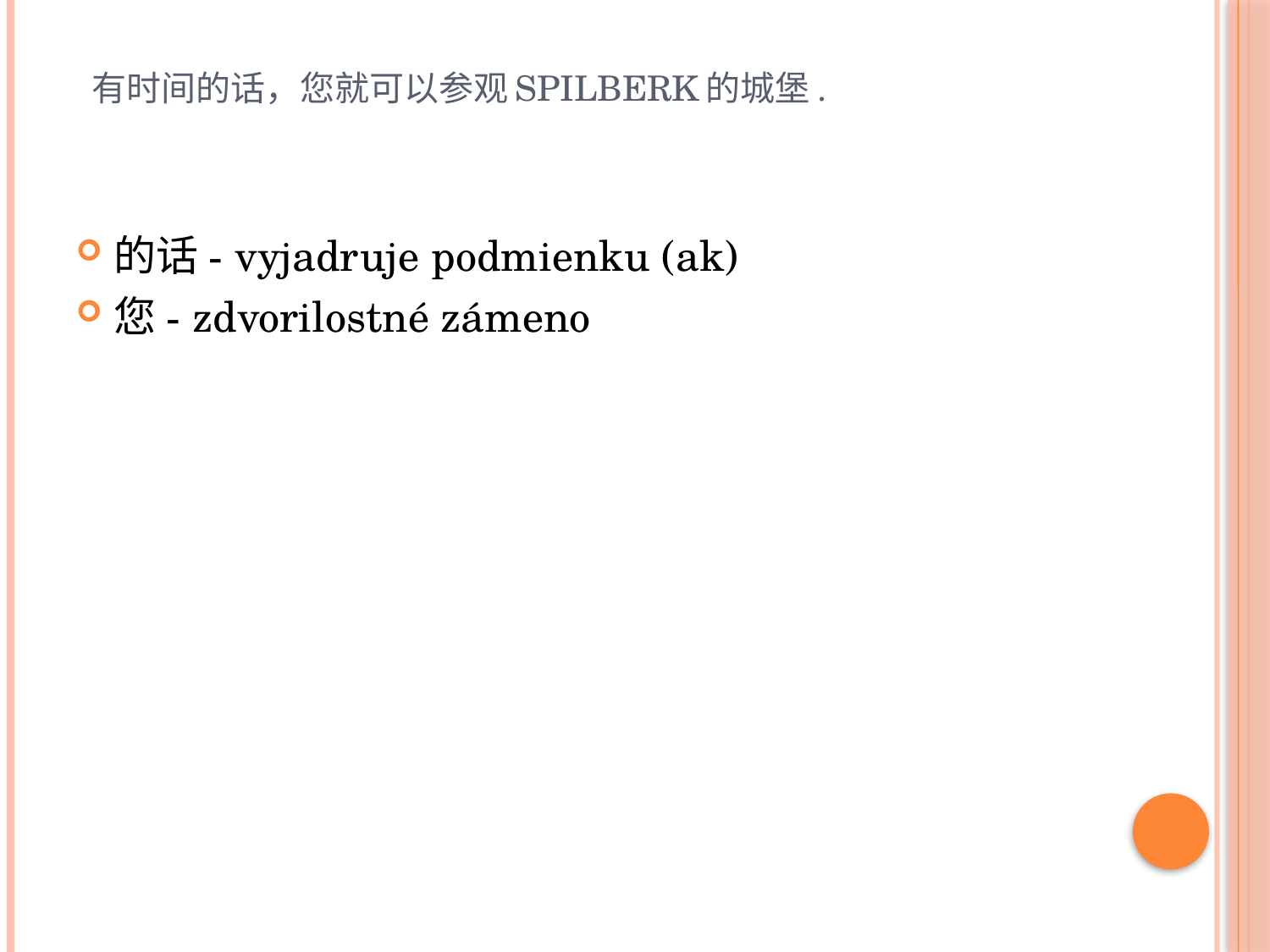

# 有时间的话，您就可以参观SPILBERK的城堡.
的话- vyjadruje podmienku (ak)
您- zdvorilostné zámeno